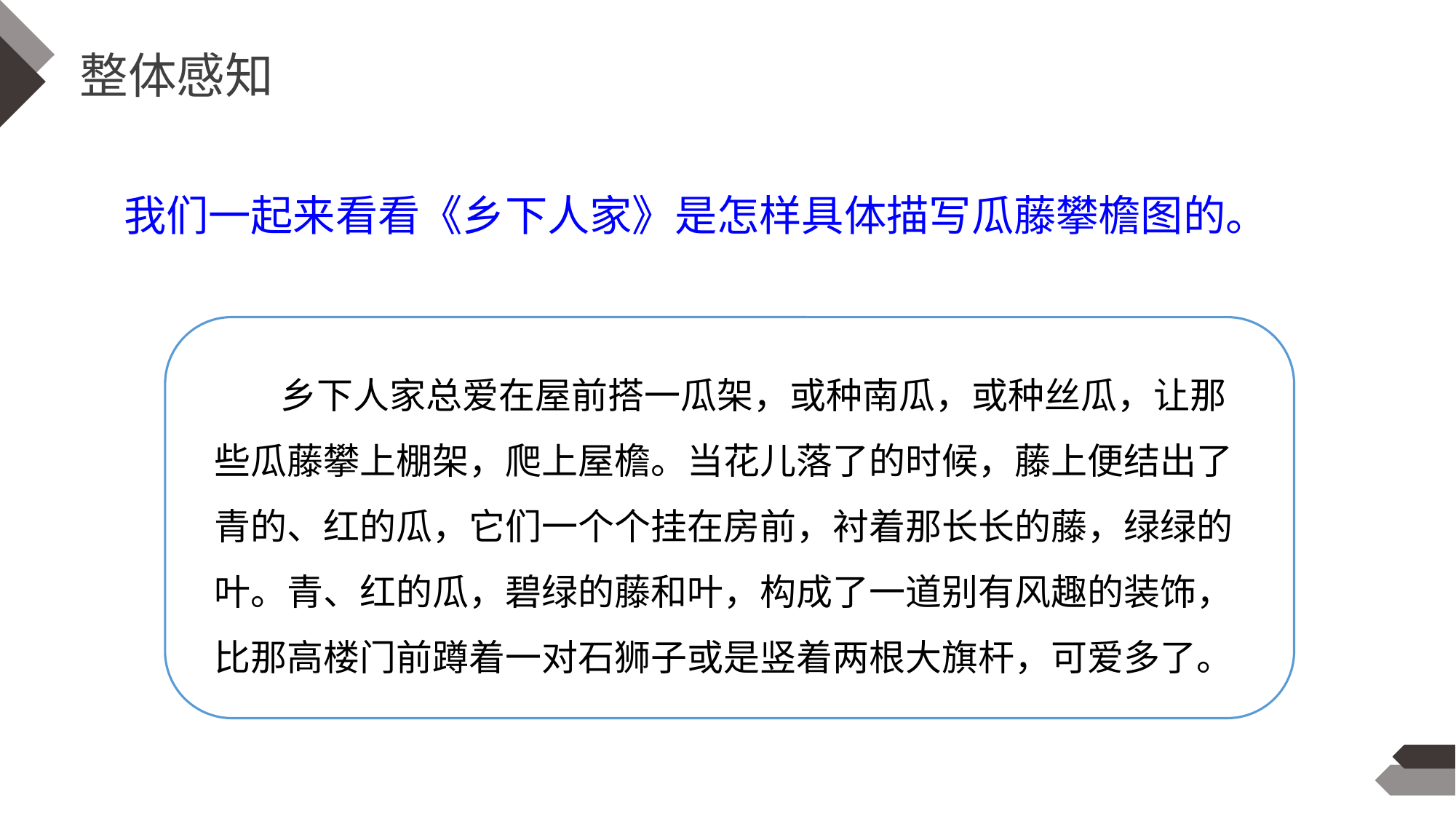

整体感知
我们一起来看看《乡下人家》是怎样具体描写瓜藤攀檐图的。

       乡下人家总爱在屋前搭一瓜架，或种南瓜，或种丝瓜，让那些瓜藤攀上棚架，爬上屋檐。当花儿落了的时候，藤上便结出了青的、红的瓜，它们一个个挂在房前，衬着那长长的藤，绿绿的叶。青、红的瓜，碧绿的藤和叶，构成了一道别有风趣的装饰，比那高楼门前蹲着一对石狮子或是竖着两根大旗杆，可爱多了。